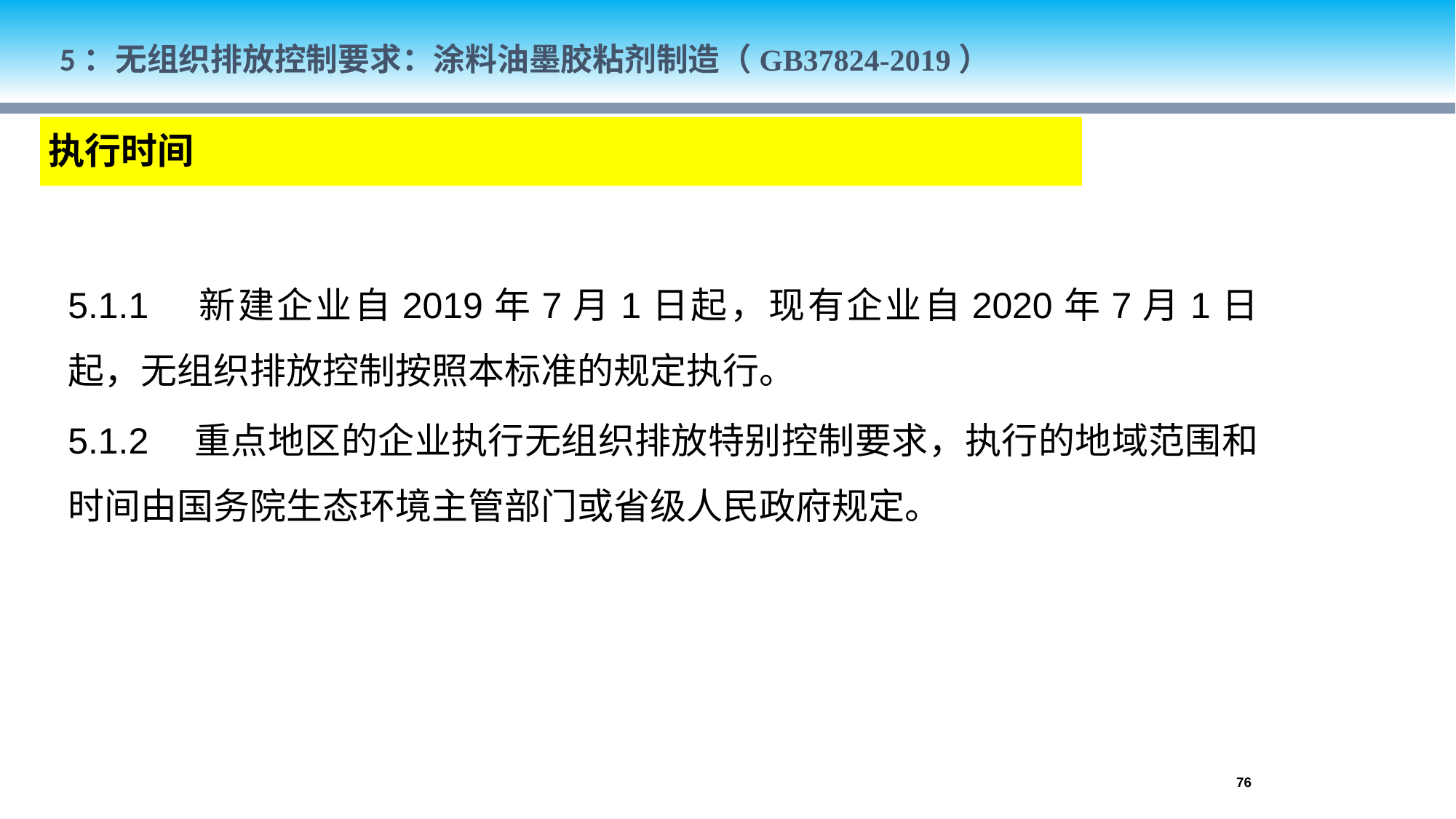

# 5：无组织排放控制要求：涂料油墨胶粘剂制造（GB37824-2019）
执行时间
5.1.1　新建企业自2019年7月1日起，现有企业自2020年7月1日起，无组织排放控制按照本标准的规定执行。
5.1.2　重点地区的企业执行无组织排放特别控制要求，执行的地域范围和时间由国务院生态环境主管部门或省级人民政府规定。
76